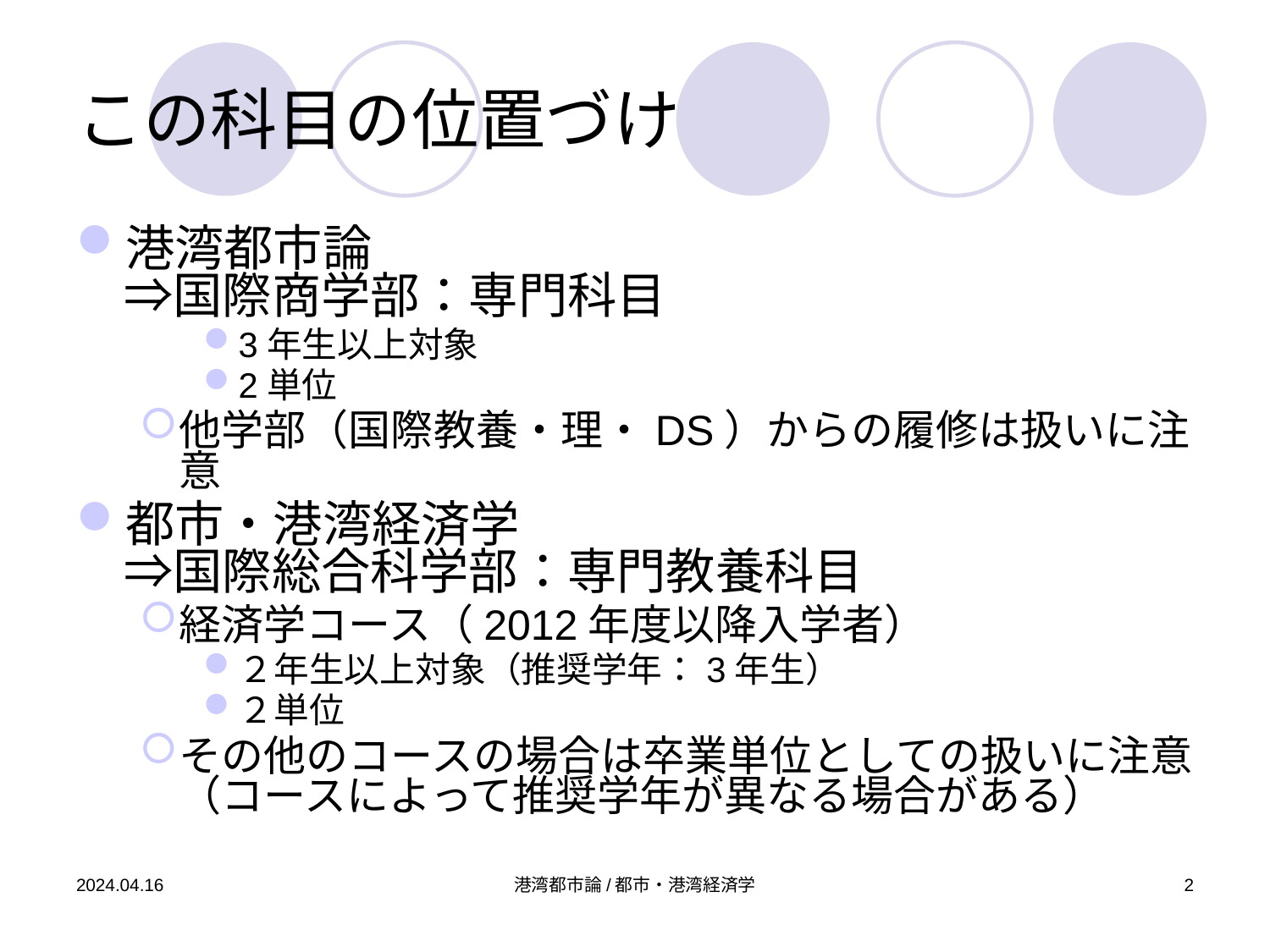

# この科目の位置づけ
港湾都市論
⇒国際商学部：専門科目
3年生以上対象
2単位
他学部（国際教養・理・DS）からの履修は扱いに注意
都市・港湾経済学
⇒国際総合科学部：専門教養科目
経済学コース（2012年度以降入学者）
２年生以上対象（推奨学年：3年生）
２単位
その他のコースの場合は卒業単位としての扱いに注意（コースによって推奨学年が異なる場合がある）

2024.04.16
港湾都市論/都市・港湾経済学
2